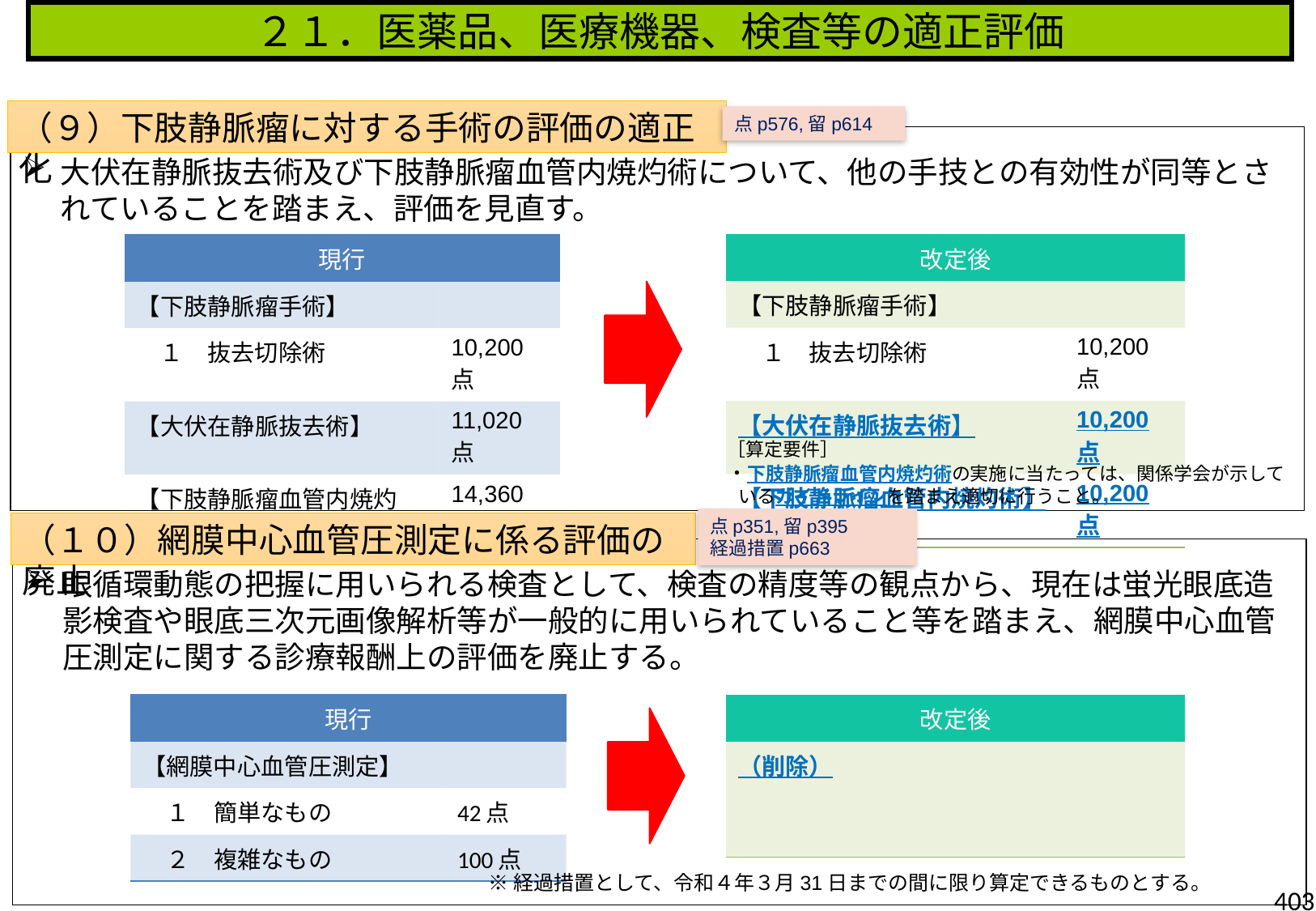

２１．医薬品、医療機器、検査等の適正評価
（９）下肢静脈瘤に対する手術の評価の適正化
点p576,留p614

大伏在静脈抜去術及び下肢静脈瘤血管内焼灼術について、他の手技との有効性が同等とされていることを踏まえ、評価を見直す。
| 改定後 |  |
| --- | --- |
| 【下肢静脈瘤手術】 |  |
| １　抜去切除術 | 10,200点 |
| 【大伏在静脈抜去術】 | 10,200点 |
| 【下肢静脈瘤血管内焼灼術】 | 10,200点 |
| 現行 |  |
| --- | --- |
| 【下肢静脈瘤手術】 |  |
| １　抜去切除術 | 10,200点 |
| 【大伏在静脈抜去術】 | 11,020点 |
| 【下肢静脈瘤血管内焼灼術】 | 14,360点 |

［算定要件］
・下肢静脈瘤血管内焼灼術の実施に当たっては、関係学会が示しているガイドラインを踏まえ適切に行うこと。
点p351,留p395
経過措置p663
（１０）網膜中心血管圧測定に係る評価の廃止

眼循環動態の把握に用いられる検査として、検査の精度等の観点から、現在は蛍光眼底造影検査や眼底三次元画像解析等が一般的に用いられていること等を踏まえ、網膜中心血管圧測定に関する診療報酬上の評価を廃止する。
| 現行 |  |
| --- | --- |
| 【網膜中心血管圧測定】 |  |
| １　簡単なもの | 42点 |
| ２　複雑なもの | 100点 |
| 改定後 |
| --- |
| （削除） |

※経過措置として、令和４年３月31日までの間に限り算定できるものとする。
403